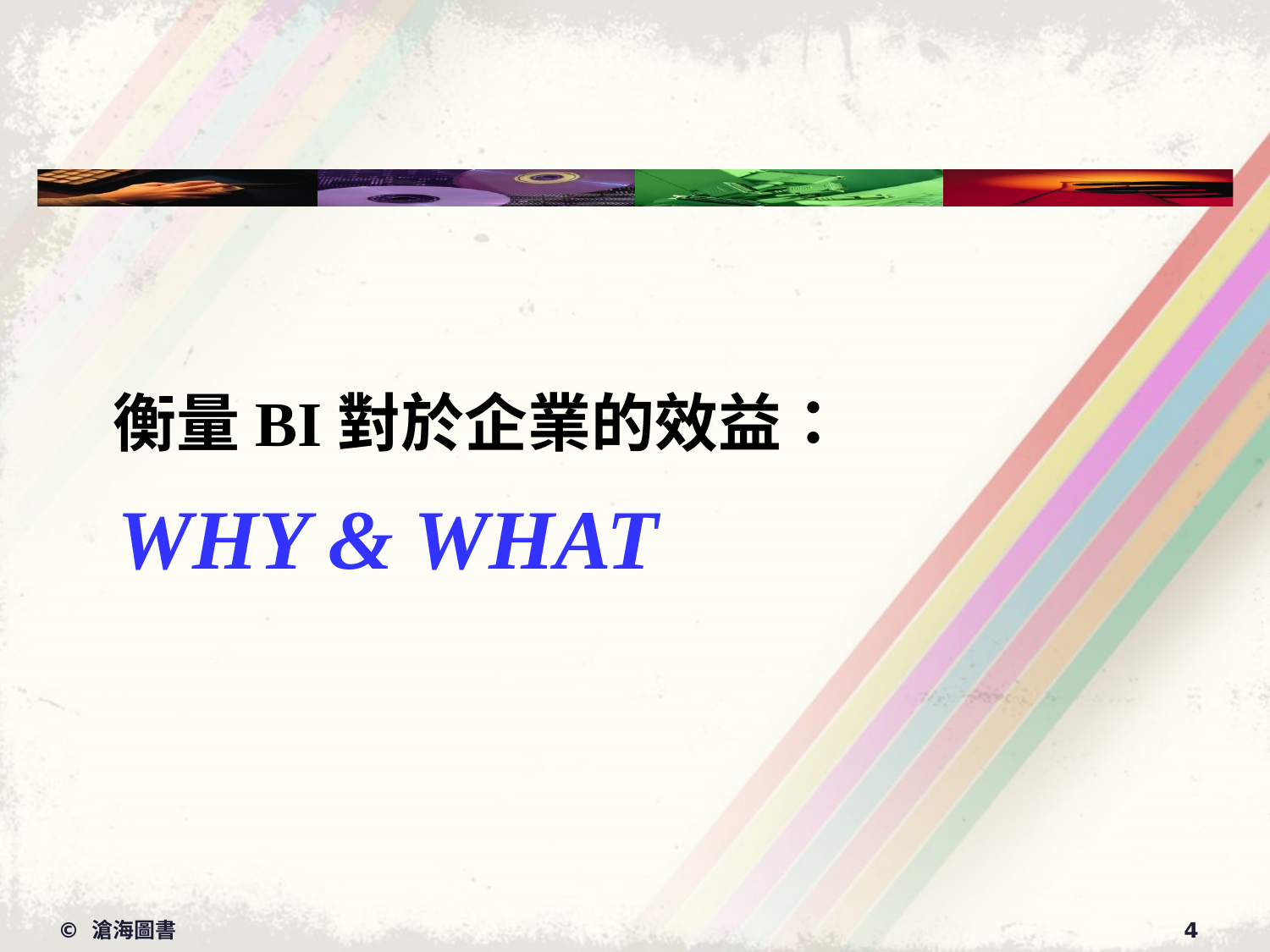

衡量BI對於企業的效益：

# Why & What
© 滄海圖書
4